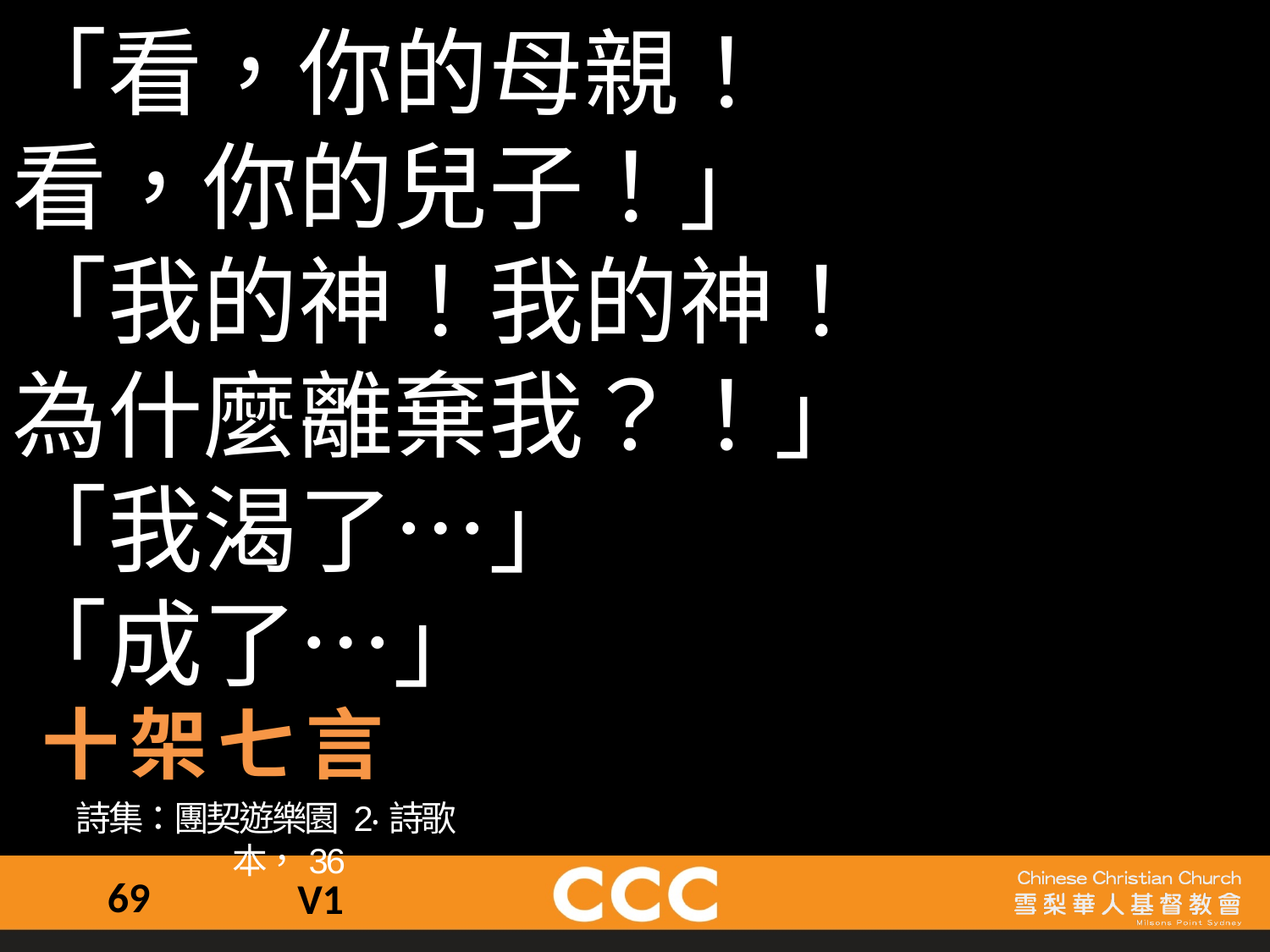

「看，你的母親！
看，你的兒子！」
「我的神！我的神！
為什麼離棄我？！」
「我渴了…」
「成了…」
十架七言
詩集：團契遊樂園 2‧詩歌本，36
69
V1